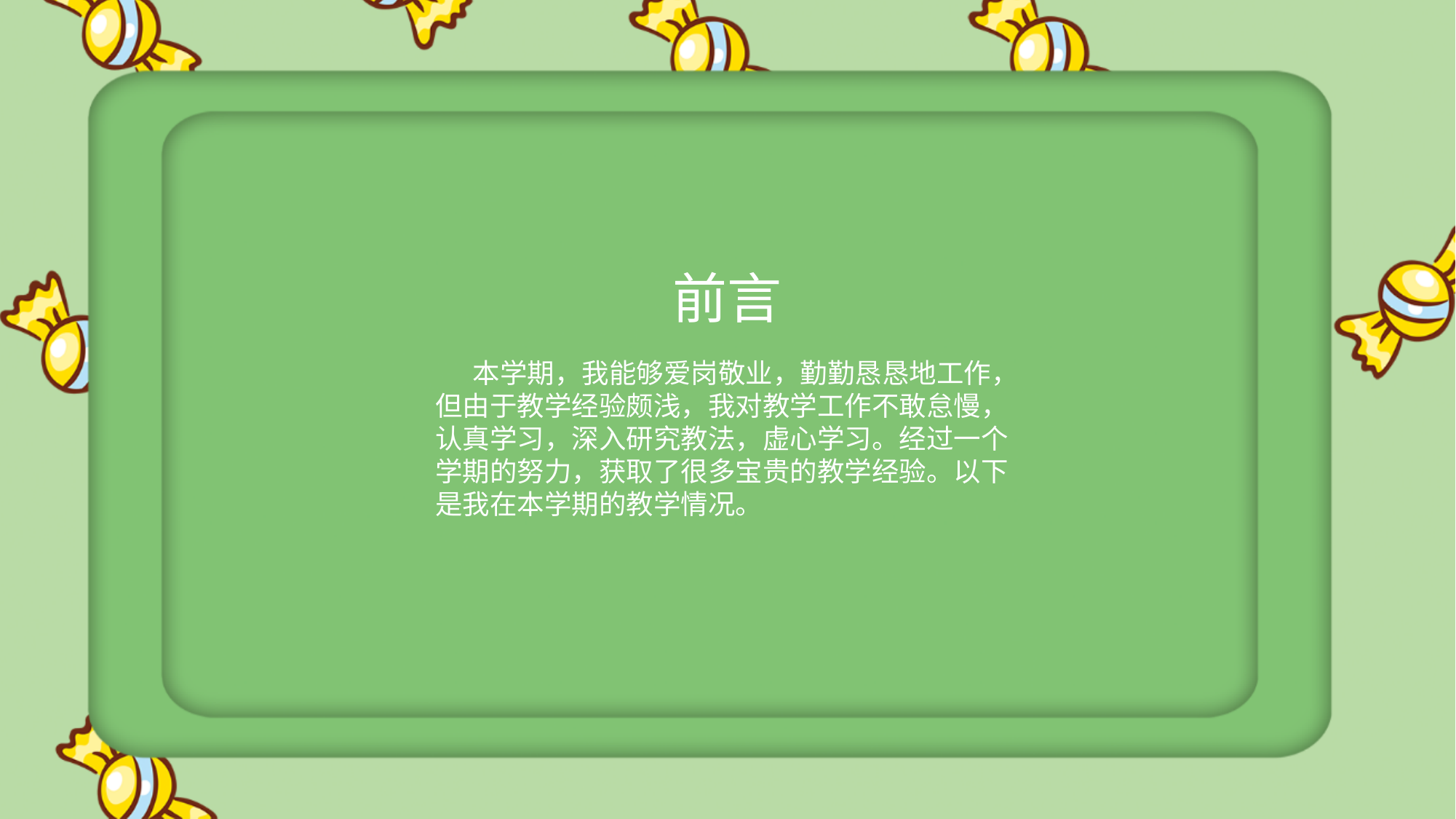

前言
     本学期，我能够爱岗敬业，勤勤恳恳地工作，但由于教学经验颇浅，我对教学工作不敢怠慢，认真学习，深入研究教法，虚心学习。经过一个学期的努力，获取了很多宝贵的教学经验。以下是我在本学期的教学情况。